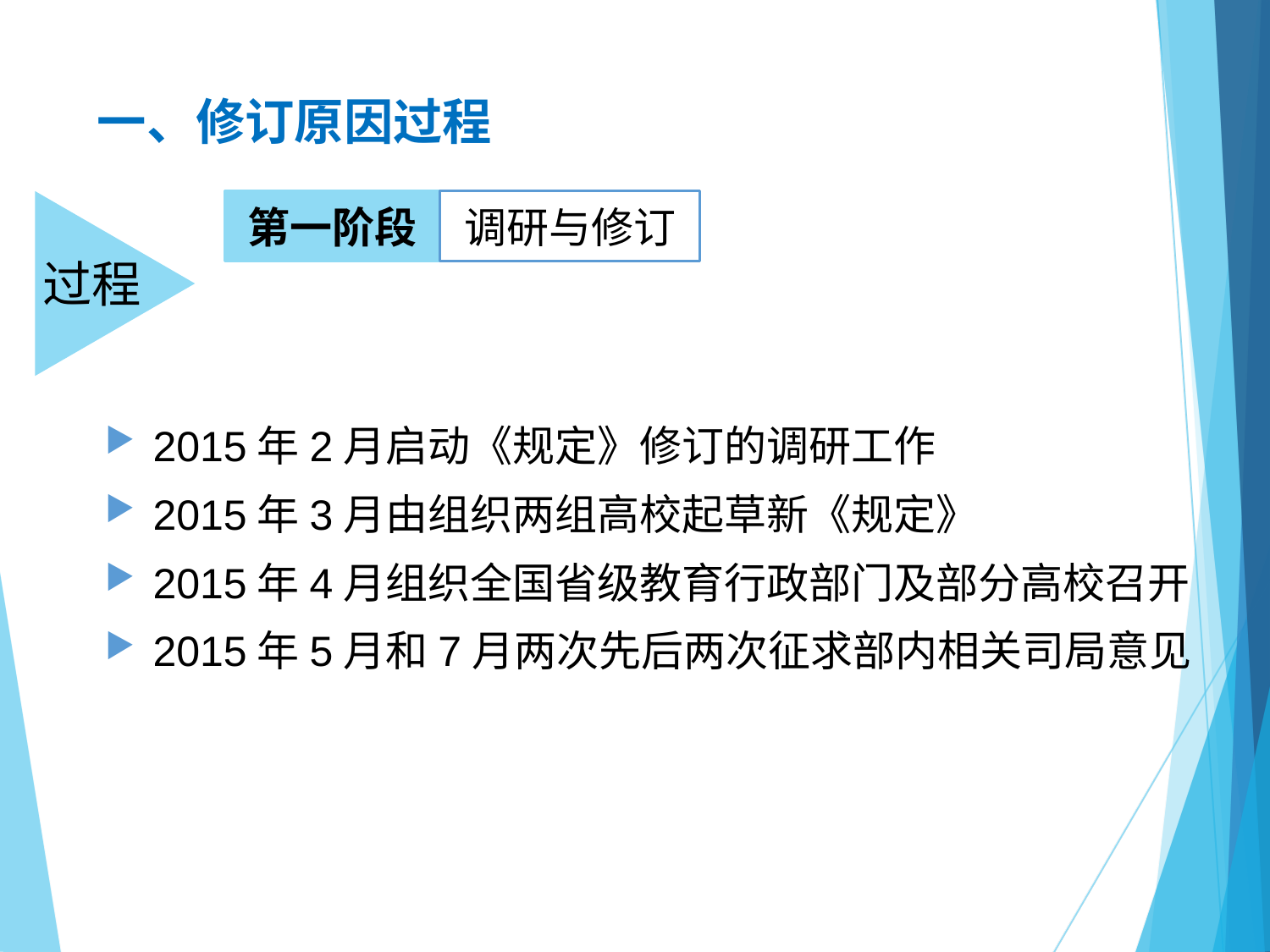

# 一、修订原因过程
第一阶段
调研与修订

过程
2015年2月启动《规定》修订的调研工作
2015年3月由组织两组高校起草新《规定》
2015年4月组织全国省级教育行政部门及部分高校召开
2015年5月和7月两次先后两次征求部内相关司局意见